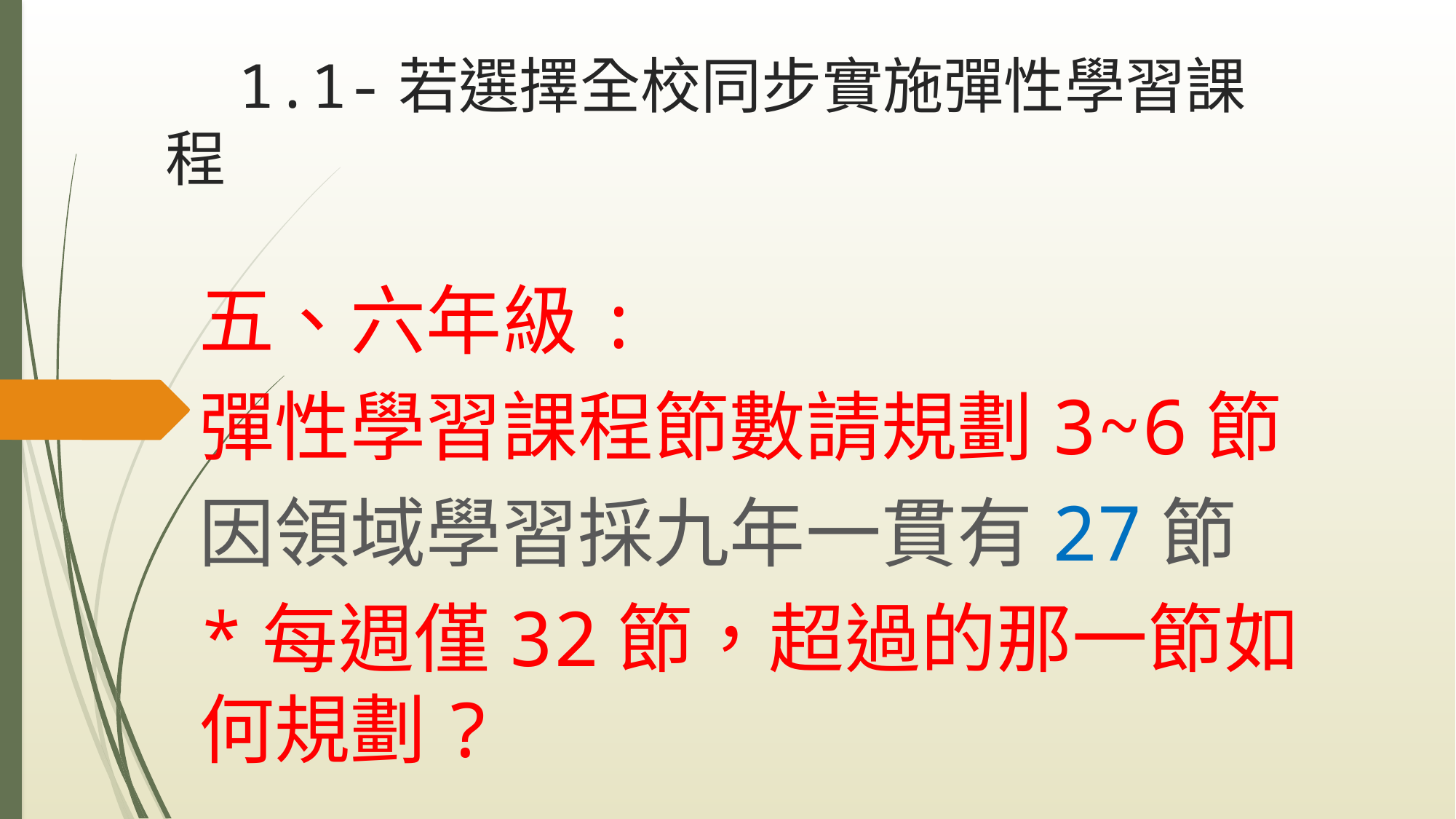

# 1.1-若選擇全校同步實施彈性學習課程
五、六年級:
彈性學習課程節數請規劃3~6節
因領域學習採九年一貫有27節
*每週僅32節，超過的那一節如何規劃?